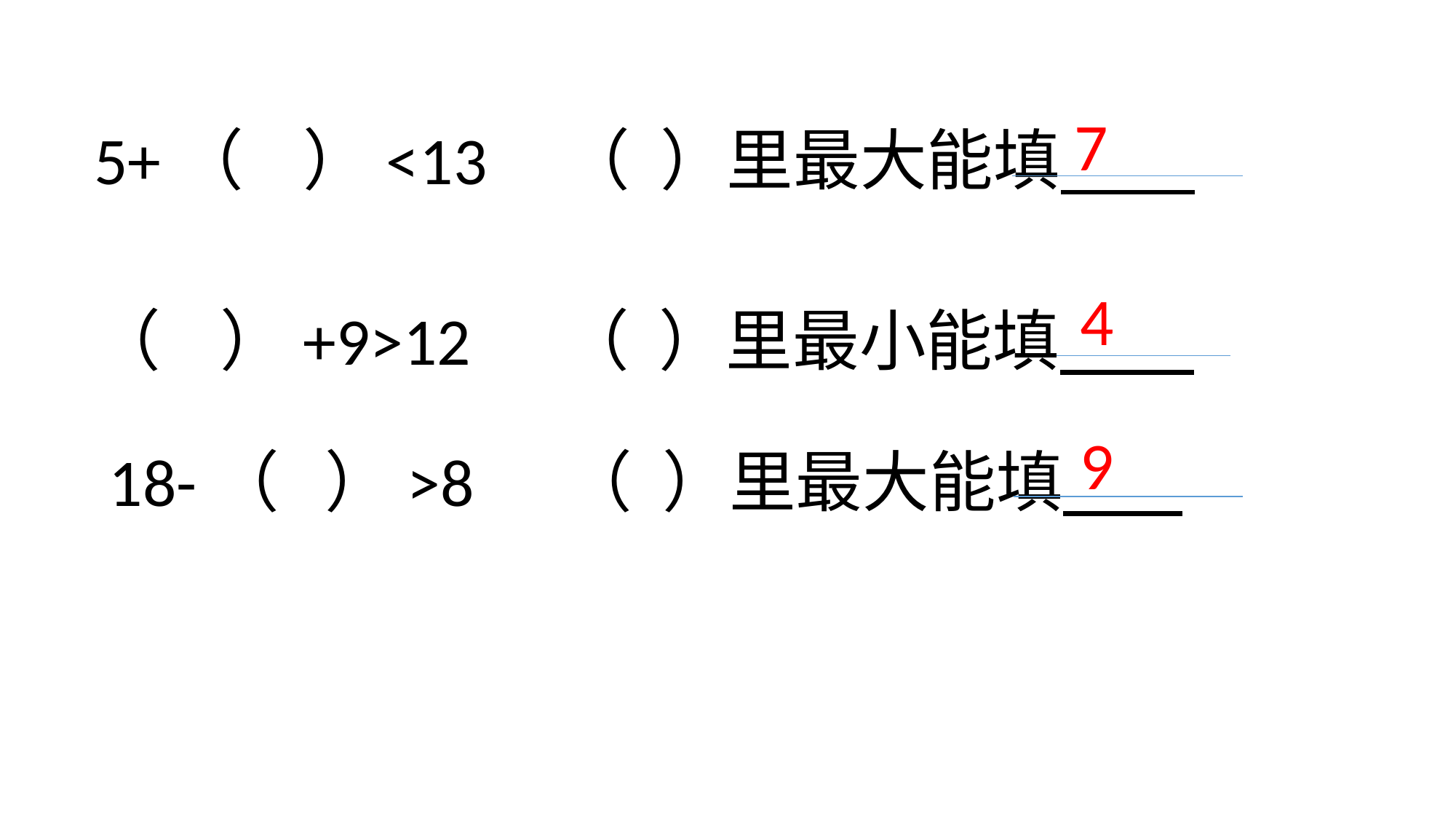

7
5+（    ）<13    （  ）里最大能填

4
（    ）+9>12     （  ）里最小能填

9
 18-（   ）>8     （  ）里最大能填